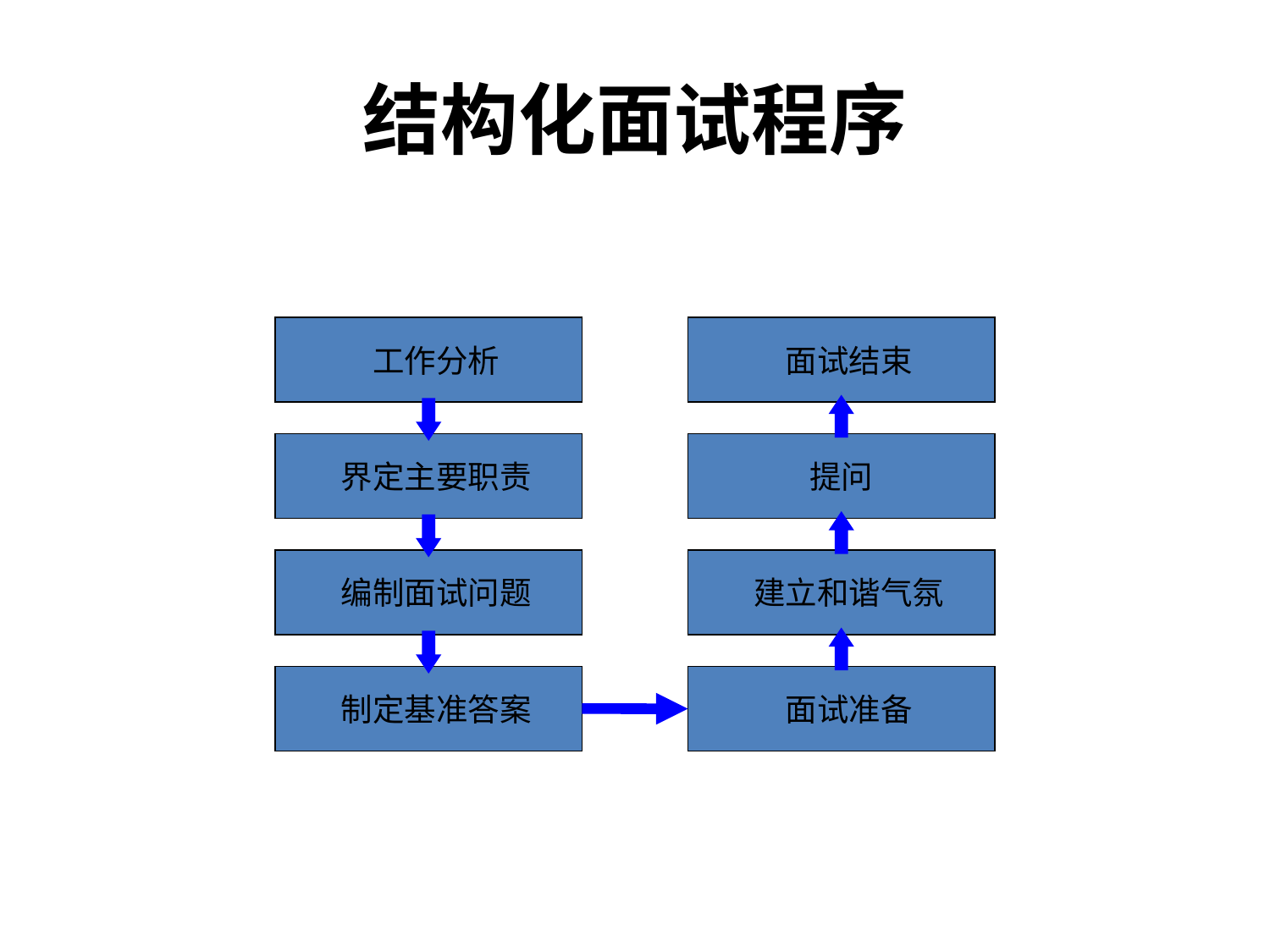

# 结构化面试程序

 工作分析
 面试结束

 界定主要职责
提问

 编制面试问题
 建立和谐气氛

 制定基准答案
 面试准备